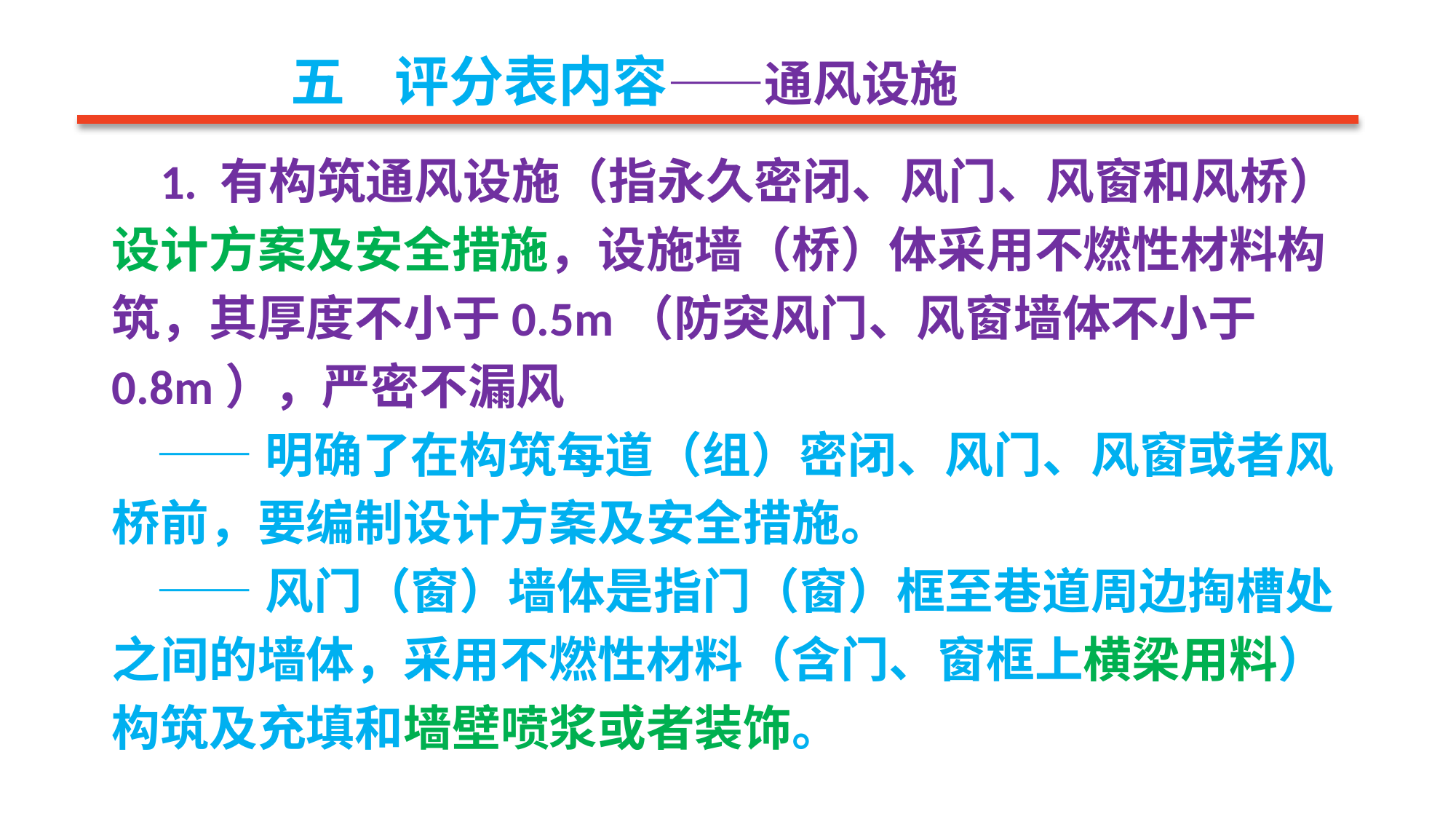

五    评分表内容——通风设施
     1. 有构筑通风设施（指永久密闭、风门、风窗和风桥）设计方案及安全措施，设施墙（桥）体采用不燃性材料构筑，其厚度不小于0.5m（防突风门、风窗墙体不小于0.8m），严密不漏风
    ——明确了在构筑每道（组）密闭、风门、风窗或者风桥前，要编制设计方案及安全措施。
    ——风门（窗）墙体是指门（窗）框至巷道周边掏槽处之间的墙体，采用不燃性材料（含门、窗框上横梁用料）构筑及充填和墙壁喷浆或者装饰。